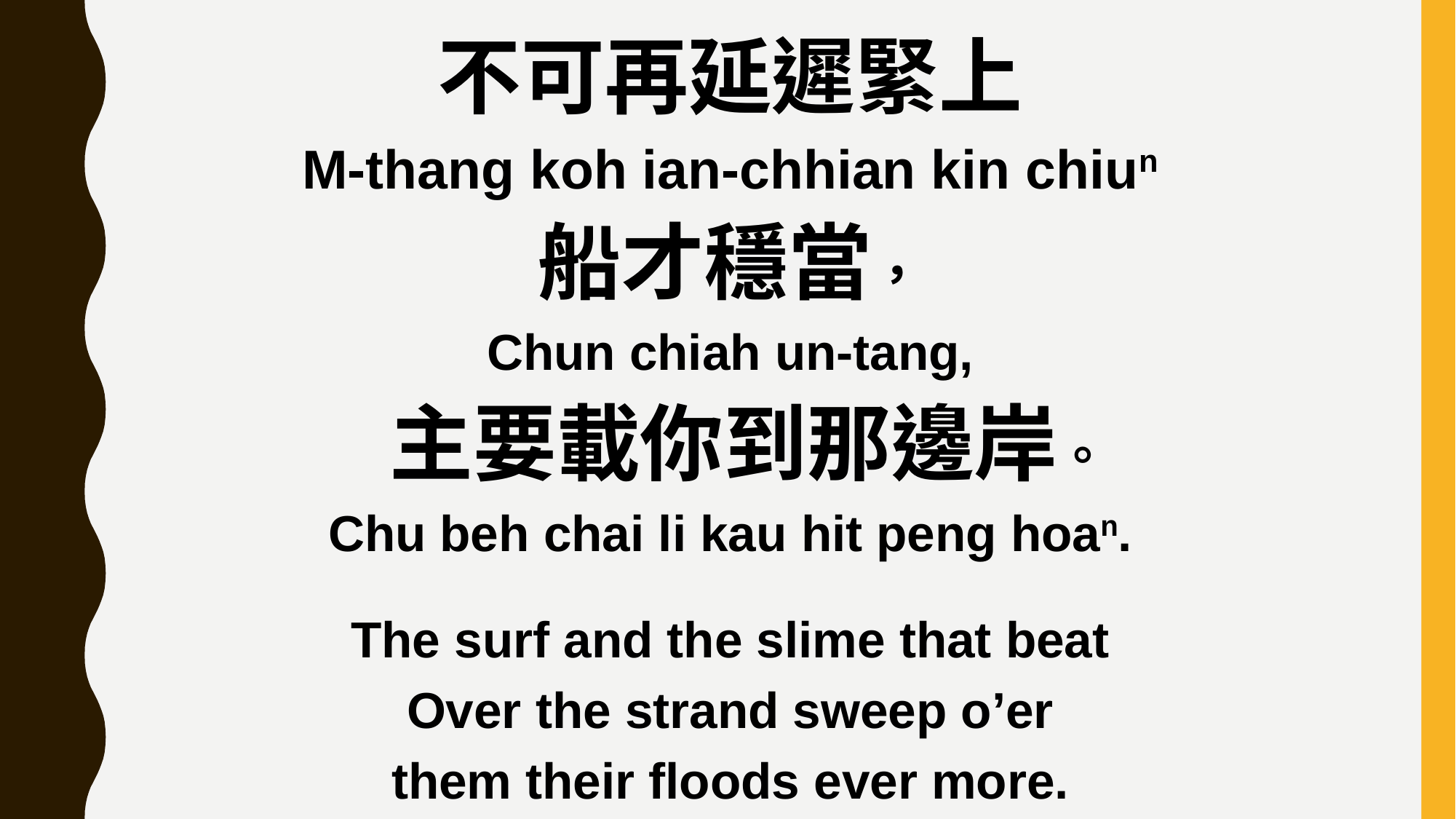

不可再延遲緊上
M-thang koh ian-chhian kin chiun
船才穩當，
Chun chiah un-tang,
 主要載你到那邊岸。
Chu beh chai li kau hit peng hoan.

The surf and the slime that beat
Over the strand sweep o’er
them their floods ever more.